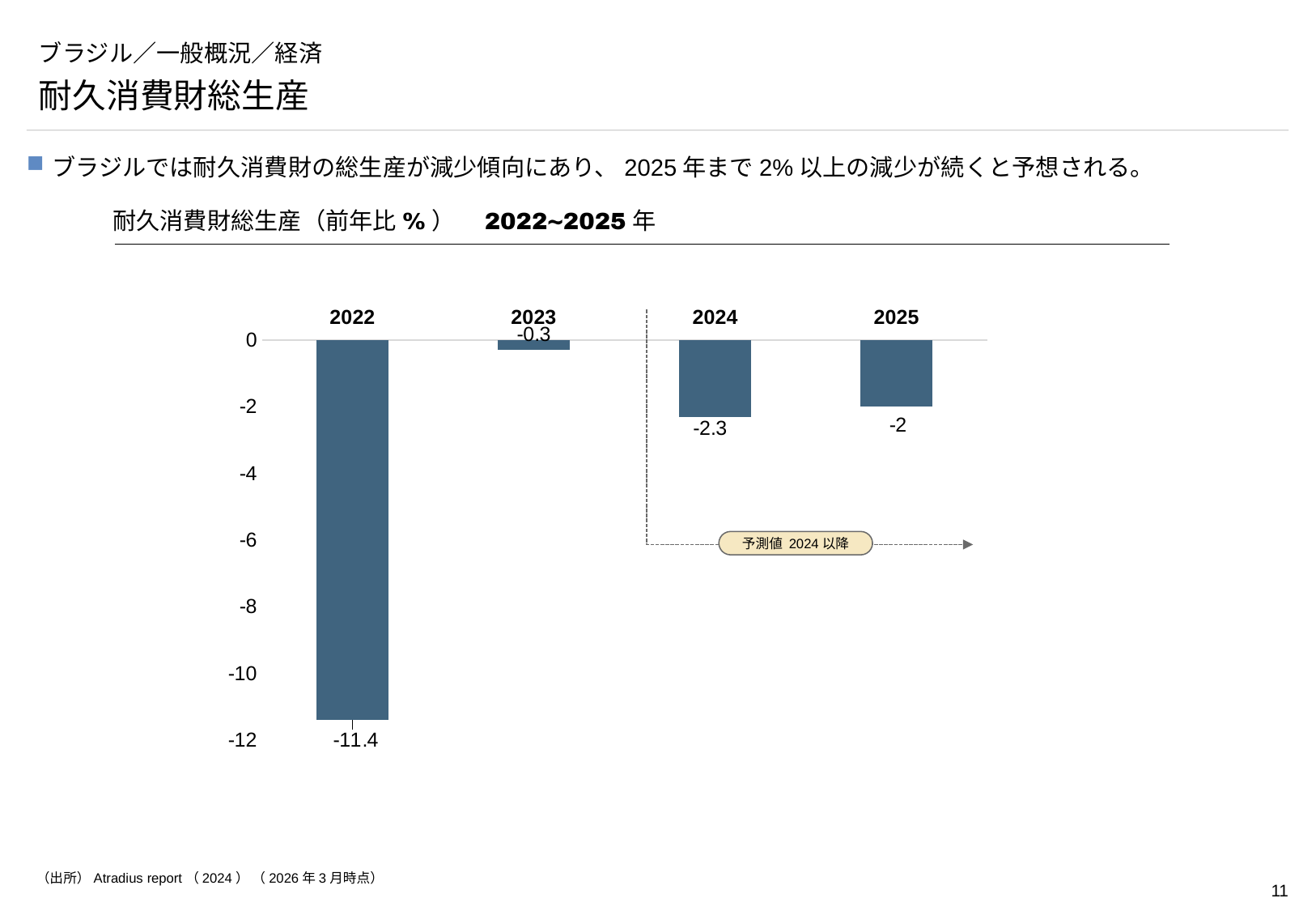

# ブラジル／一般概況／経済
耐久消費財総生産
ブラジルでは耐久消費財の総生産が減少傾向にあり、2025年まで2%以上の減少が続くと予想される。
耐久消費財総生産（前年比%）　2022~2025年

### Chart

| Category | 列3 |
|---|---|
| 2022 | -11.4 |
| 2023 | -0.3 |
| 2024 | -2.3 |
| 2025 | -2.0 |
予測値 2024以降
（出所）Atradius report（2024） （2026年3月時点）